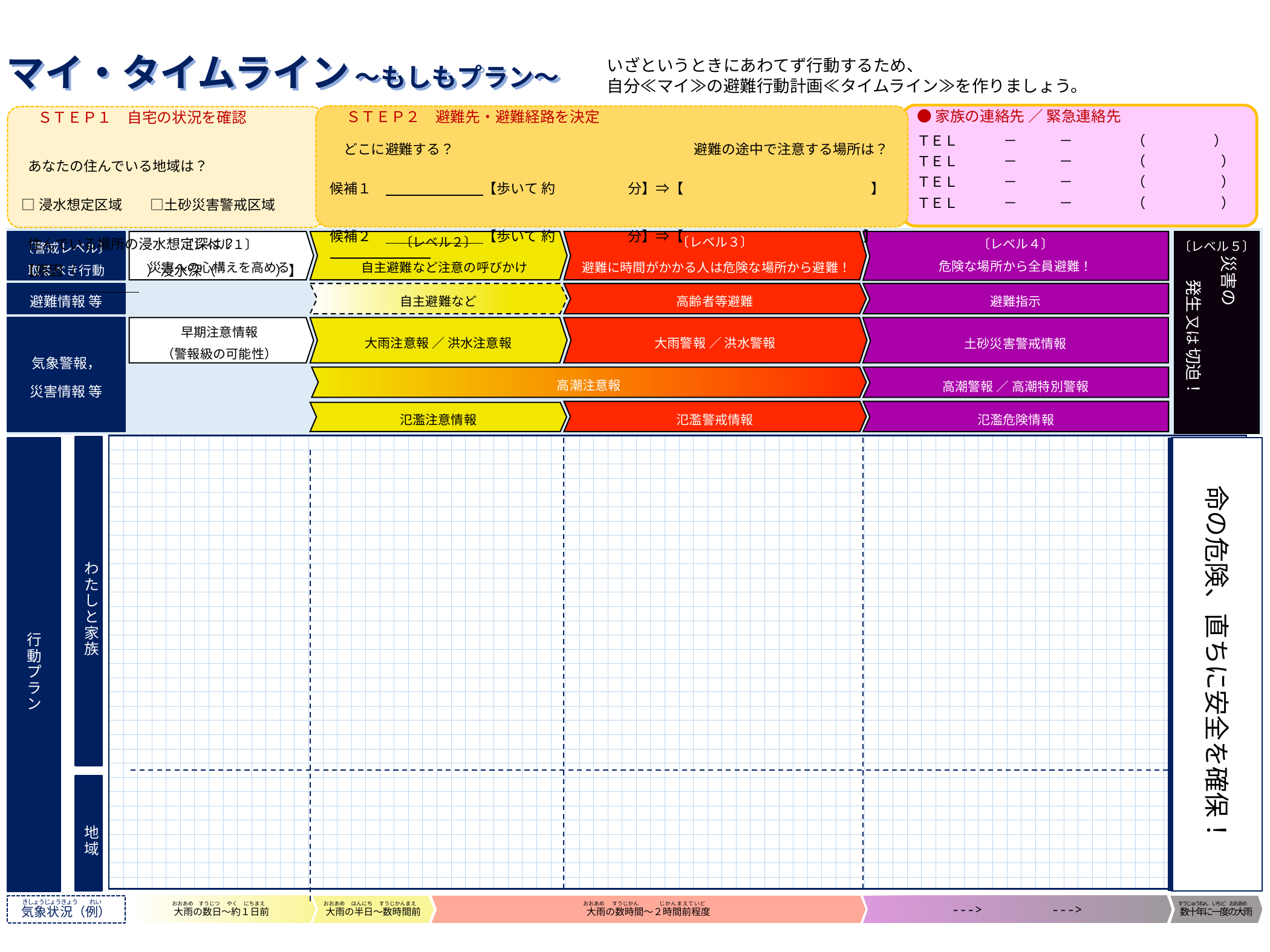

マイ・タイムライン ～もしもプラン～

マイ・タイムライン ～もしもプラン～
いざというときにあわてず行動するため、
自分≪マイ≫の避難行動計画≪タイムライン≫を作りましょう。
● 家族の連絡先 ／ 緊急連絡先

ＴＥＬ 　　　－　　　－ 　　　　（　　 　 　  ）

ＴＥＬ 　　　－　　　－ 　　　　（　　 　　 　）

ＴＥＬ 　　　－　　　－ 　　　　（ 　　　　　 ）

ＴＥＬ 　　　－　　　－ 　　　　（ 　　　　　 ）
　　　ＳＴＥＰ２　避難先・避難経路を決定

　どこに避難する？　　　　　　　　　　　　　 　　　　避難の途中で注意する場所は？

候補１　　　　　　　　【歩いて 約 　　　　　分】⇒【　 　　　　　　　　　　　 　】

候補２　　　　　　　　【歩いて 約 　　　　　分】⇒【　 　　　　　　　　　　　   】
　　　ＳＴＥＰ１　自宅の状況を確認

 あなたの住んでいる地域は？

□浸水想定区域　　□土砂災害警戒区域

 住んでいる場所の浸水想定深は？

【原因（　　　　　）浸水深（　　　　 ）】

〔警戒レベル〕

取るべき行動
〔レベル１〕

災害への心構えを高める
〔レベル２〕

　　　　　　自主避難など注意の呼びかけ
〔レベル３〕

　避難に時間がかかる人は危険な場所から避難！
〔レベル４〕

危険な場所から全員避難！

　 災害の

　　 発生 又は 切迫！
〔レベル５〕

避難情報 等

自主避難など

高齢者等避難

避難指示

気象警報，

災害情報 等

早期注意情報

（警報級の可能性）

大雨注意報 ／ 洪水注意報

大雨警報 ／ 洪水警報

土砂災害警戒情報

高潮注意報

高潮警報 ／ 高潮特別警報

氾濫警戒情報

氾濫危険情報

氾濫注意情報

わ
た
し
と
家
族

行
動
プ
ラ
ン

命の危険、直ちに安全を確保！

地
域
　きしょうじょうきょう　　れい
気象状況（例）
　　　　　　　 おおあめ　すうじつ　    やく　 にちまえ
大雨の数日～約１日前
 おおあめ　 はんにち　 すうじかんまえ
大雨の半日～数時間前
　　　　　　　　　　　　　　　　　　　　　　　　　　　おおあめ　  すうじかん　　　　じかんまえていど
大雨の数時間～２時間前程度
--->         --->
すうじゅうねん 　いちど　   おおあめ
数十年に一度の大雨